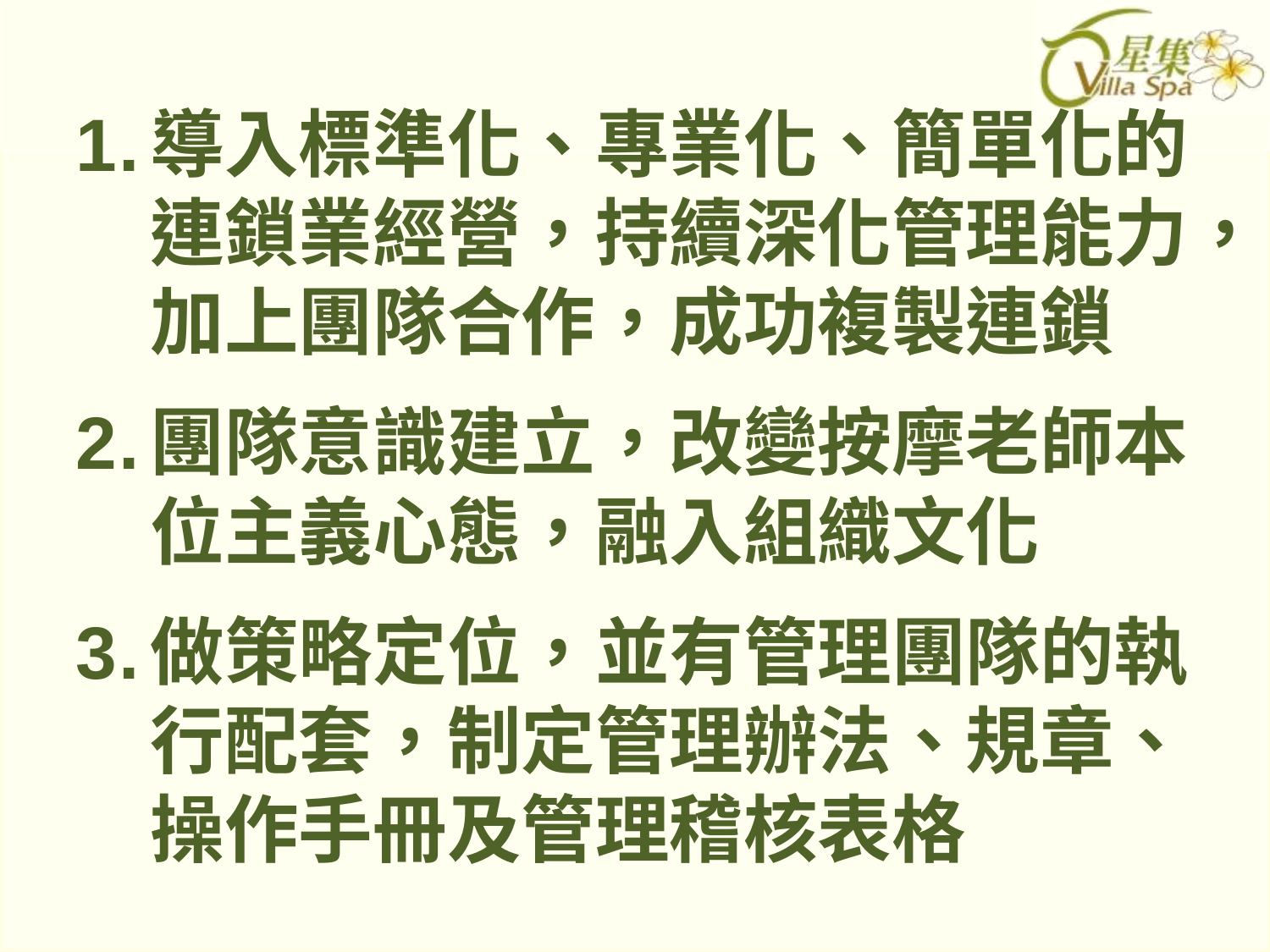

導入標準化、專業化、簡單化的連鎖業經營，持續深化管理能力，加上團隊合作，成功複製連鎖
團隊意識建立，改變按摩老師本位主義心態，融入組織文化
做策略定位，並有管理團隊的執行配套，制定管理辦法、規章、操作手冊及管理稽核表格